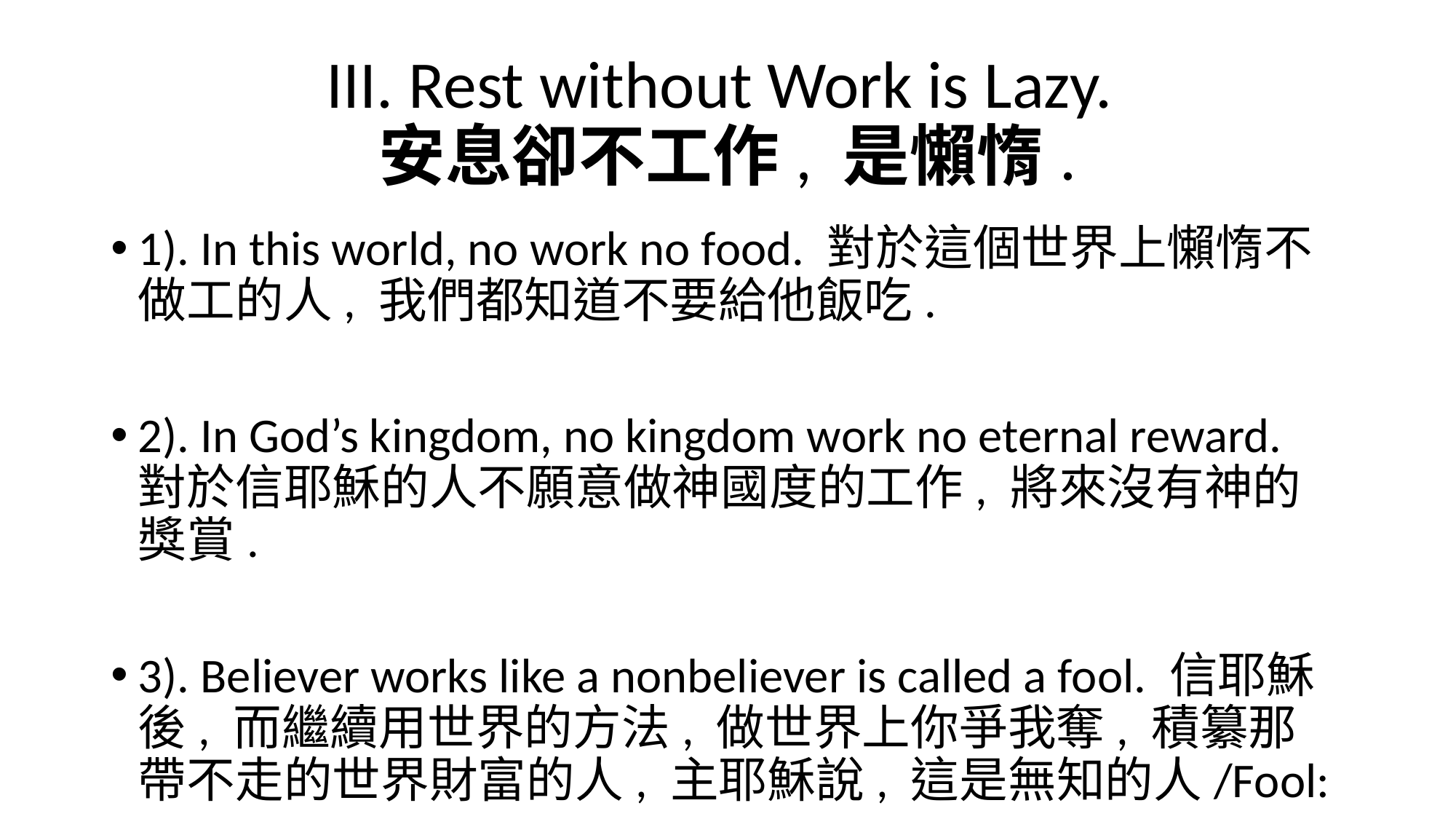

# III. Rest without Work is Lazy. 安息卻不工作, 是懶惰.
1). In this world, no work no food. 對於這個世界上懶惰不做工的人, 我們都知道不要給他飯吃.

2). In God’s kingdom, no kingdom work no eternal reward. 對於信耶穌的人不願意做神國度的工作, 將來沒有神的獎賞.

3). Believer works like a nonbeliever is called a fool. 信耶穌後, 而繼續用世界的方法, 做世界上你爭我奪, 積纂那帶不走的世界財富的人, 主耶穌說, 這是無知的人/Fool: